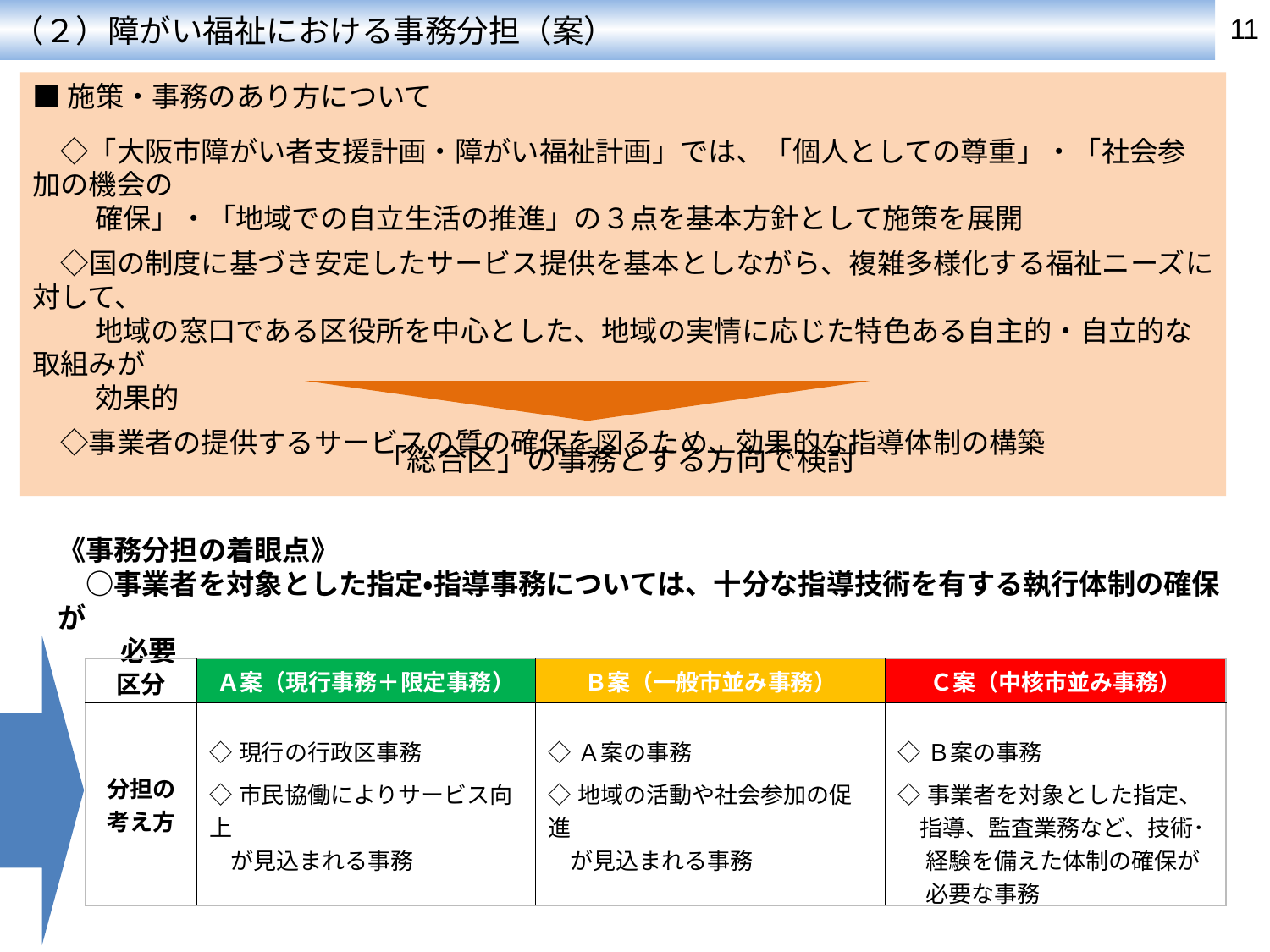

（２）障がい福祉における事務分担（案）
11

■施策・事務のあり方について

　◇「大阪市障がい者支援計画・障がい福祉計画」では、「個人としての尊重」・「社会参加の機会の
　　 確保」・「地域での自立生活の推進」の３点を基本方針として施策を展開

　◇国の制度に基づき安定したサービス提供を基本としながら、複雑多様化する福祉ニーズに対して、
　　 地域の窓口である区役所を中心とした、地域の実情に応じた特色ある自主的・自立的な取組みが
　　 効果的

　◇事業者の提供するサービスの質の確保を図るため、効果的な指導体制の構築

「総合区」の事務とする方向で検討
《事務分担の着眼点》
　○事業者を対象とした指定・指導事務については、十分な指導技術を有する執行体制の確保が
　　 必要

| 区分 | Ａ案（現行事務＋限定事務） | Ｂ案（一般市並み事務） | Ｃ案（中核市並み事務） |
| --- | --- | --- | --- |
| 分担の考え方 | ◇現行の行政区事務 ◇市民協働によりサービス向上 が見込まれる事務 | ◇Ａ案の事務 ◇地域の活動や社会参加の促進 が見込まれる事務 | ◇Ｂ案の事務 ◇事業者を対象とした指定、 指導、監査業務など、技術･ 　 経験を備えた体制の確保が 　 必要な事務 |